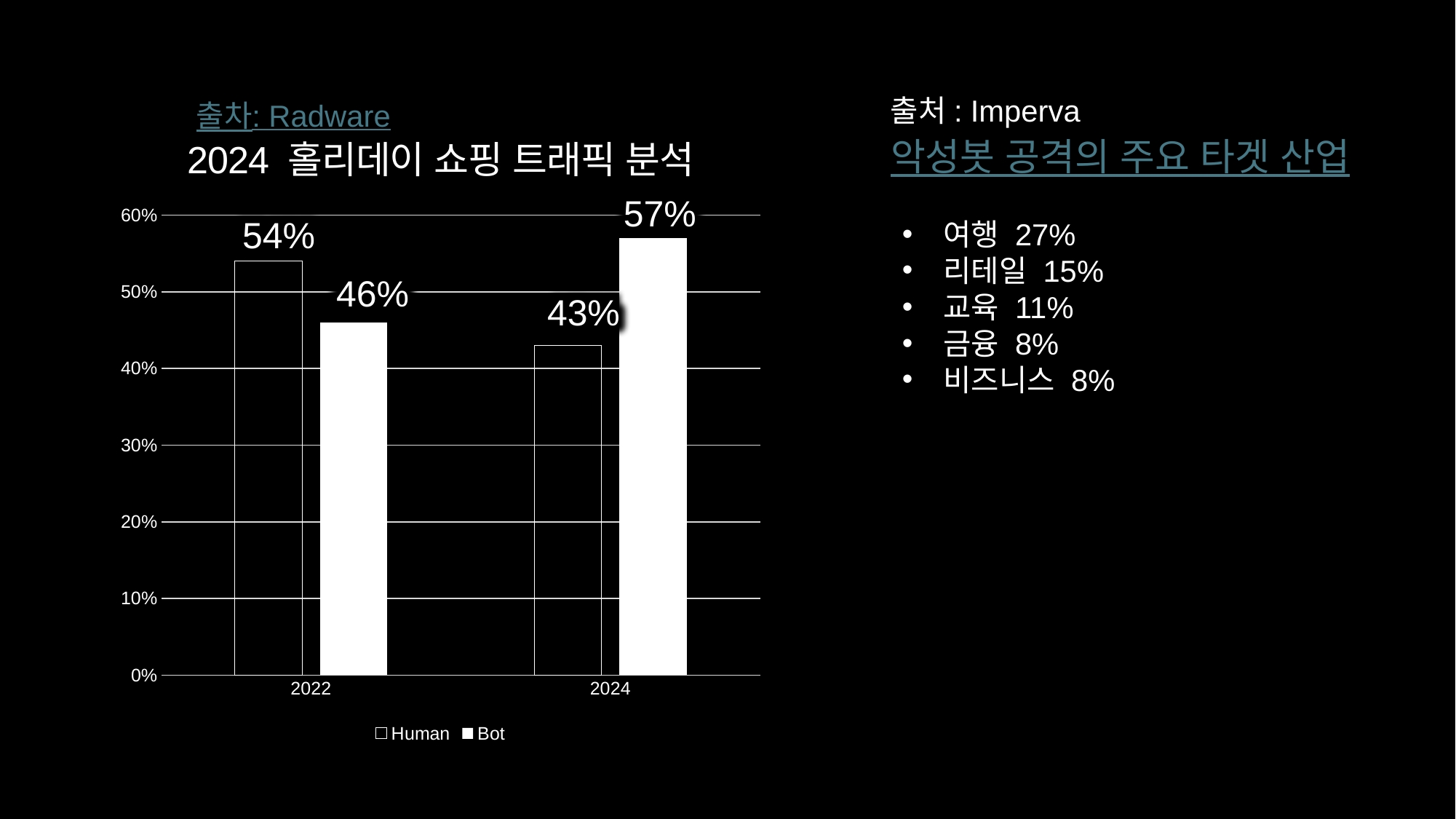

출처: Imperva
악성봇 공격의 주요 타겟 산업
여행 27%
리테일 15%
교육 11%
금융 8%
비즈니스 8%
출차: Radware

### Chart: 2024 홀리데이 쇼핑 트래픽 분석

| Category | Human | Bot |
|---|---|---|
| 2022 | 0.54 | 0.46 |
| 2024 | 0.43 | 0.57 |
57%
54%
46%
43%